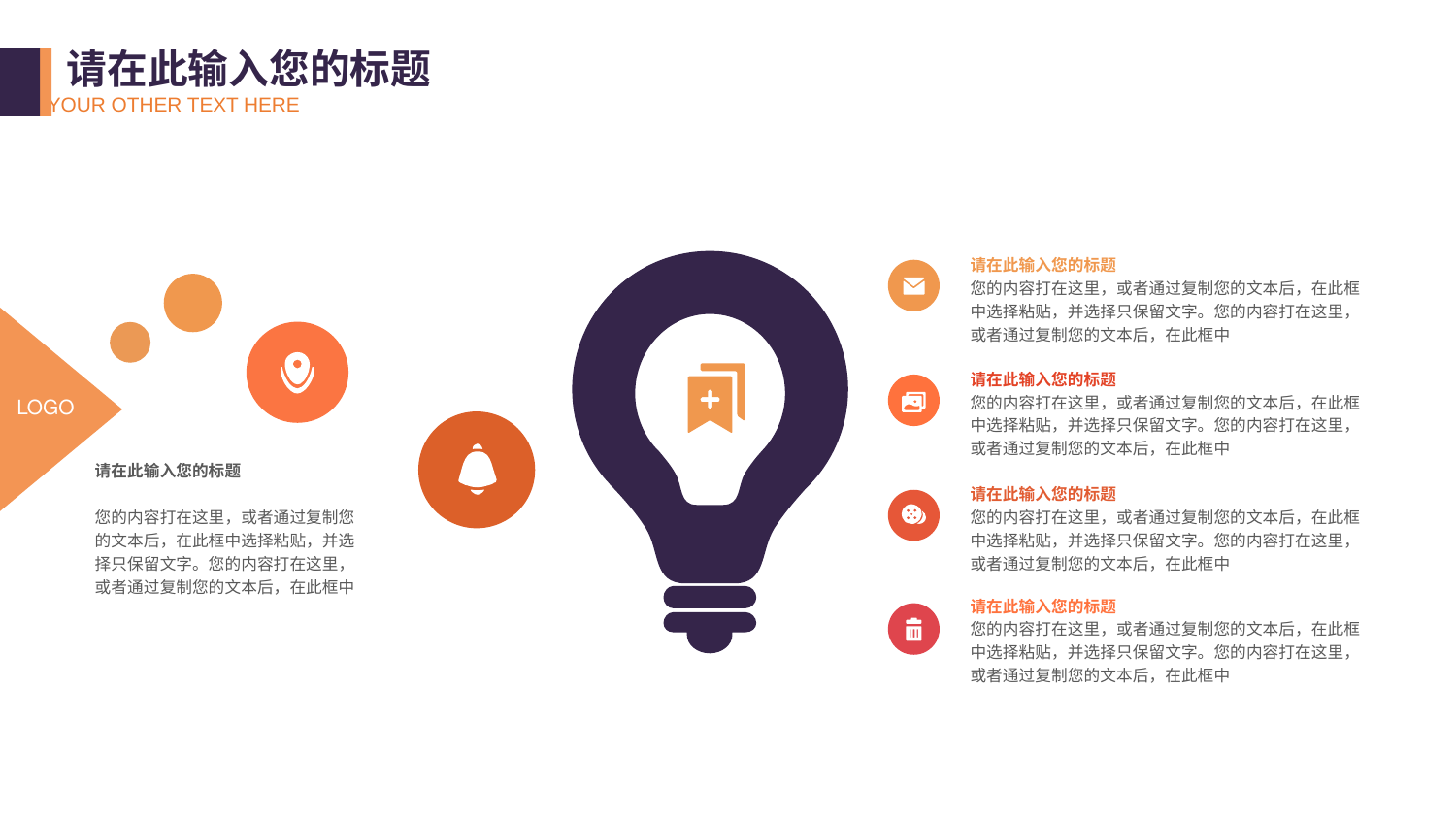

请在此输入您的标题

YOUR OTHER TEXT HERE

请在此输入您的标题
您的内容打在这里，或者通过复制您的文本后，在此框中选择粘贴，并选择只保留文字。您的内容打在这里，或者通过复制您的文本后，在此框中

LOGO

请在此输入您的标题
您的内容打在这里，或者通过复制您的文本后，在此框中选择粘贴，并选择只保留文字。您的内容打在这里，或者通过复制您的文本后，在此框中

请在此输入您的标题

您的内容打在这里，或者通过复制您的文本后，在此框中选择粘贴，并选择只保留文字。您的内容打在这里，或者通过复制您的文本后，在此框中
请在此输入您的标题
您的内容打在这里，或者通过复制您的文本后，在此框中选择粘贴，并选择只保留文字。您的内容打在这里，或者通过复制您的文本后，在此框中

请在此输入您的标题
您的内容打在这里，或者通过复制您的文本后，在此框中选择粘贴，并选择只保留文字。您的内容打在这里，或者通过复制您的文本后，在此框中